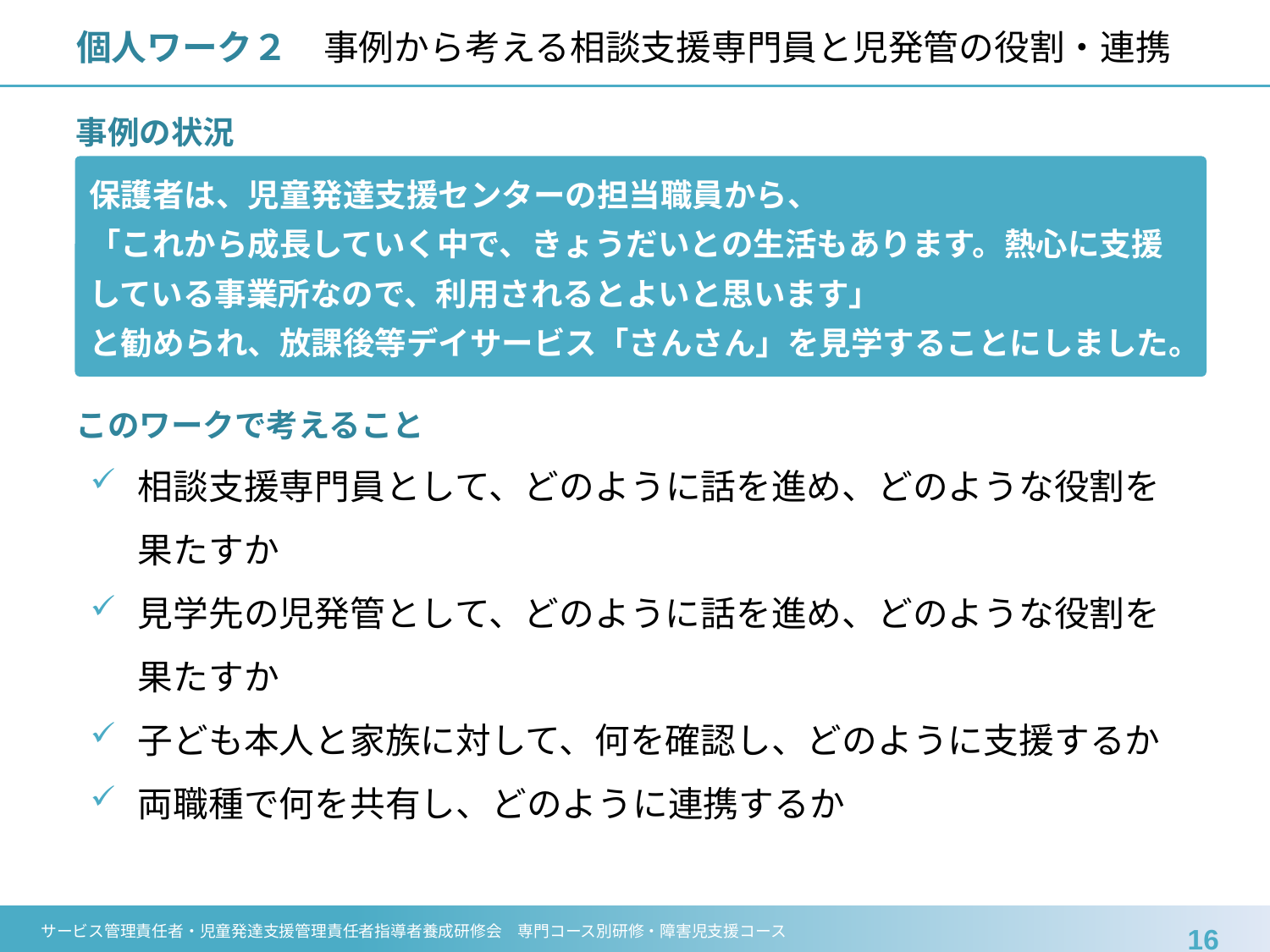

# 個人ワーク２　事例から考える相談支援専門員と児発管の役割・連携
事例の状況
保護者は、児童発達支援センターの担当職員から、
「これから成長していく中で、きょうだいとの生活もあります。熱心に支援している事業所なので、利用されるとよいと思います」
と勧められ、放課後等デイサービス「さんさん」を見学することにしました。
このワークで考えること
相談支援専門員として、どのように話を進め、どのような役割を果たすか
見学先の児発管として、どのように話を進め、どのような役割を果たすか
子ども本人と家族に対して、何を確認し、どのように支援するか
両職種で何を共有し、どのように連携するか